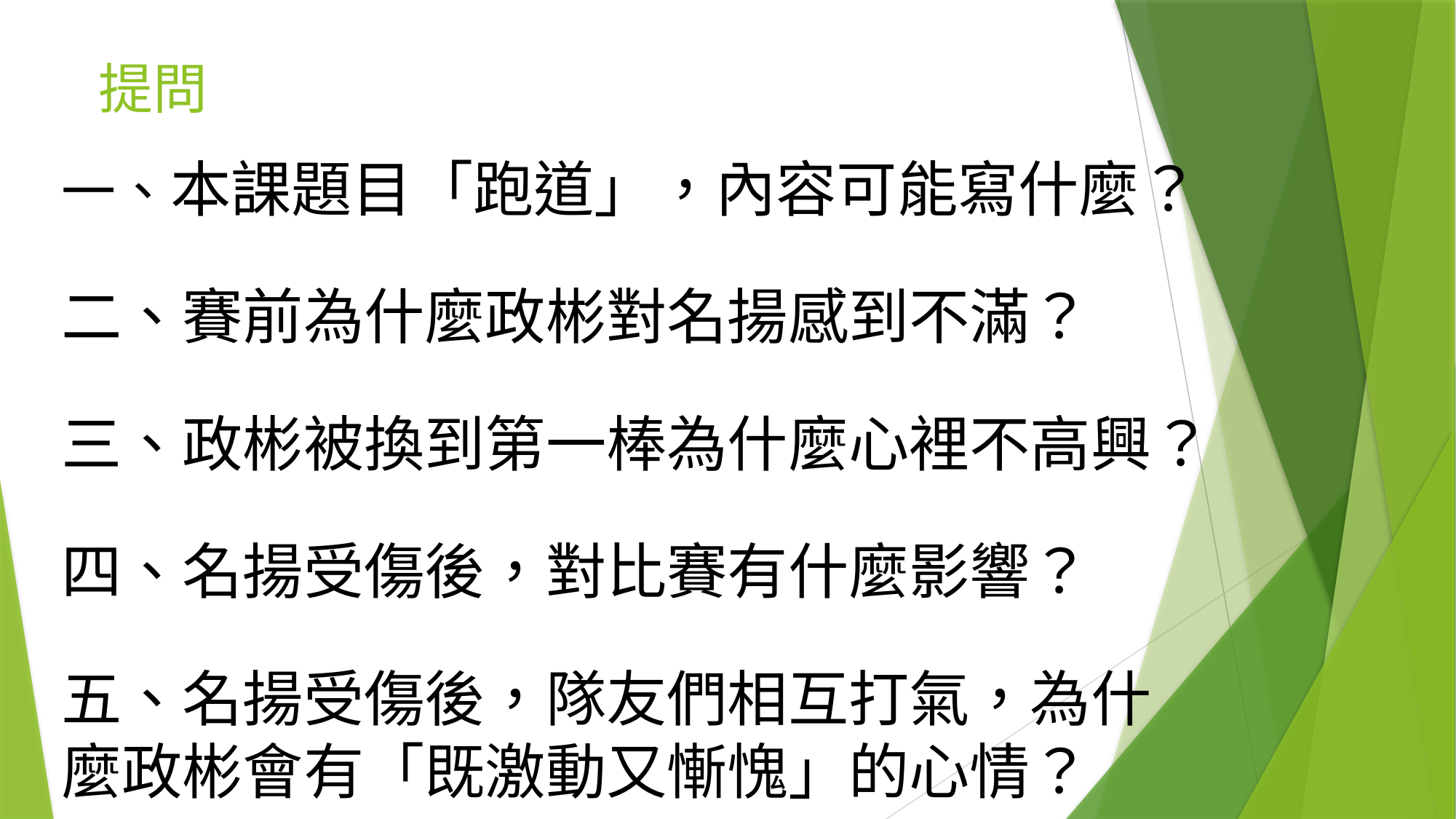

# 提問
一、本課題目「跑道」，內容可能寫什麼？
二、賽前為什麼政彬對名揚感到不滿？
三、政彬被換到第一棒為什麼心裡不高興？
四、名揚受傷後，對比賽有什麼影響？
五、名揚受傷後，隊友們相互打氣，為什麼政彬會有「既激動又慚愧」的心情？